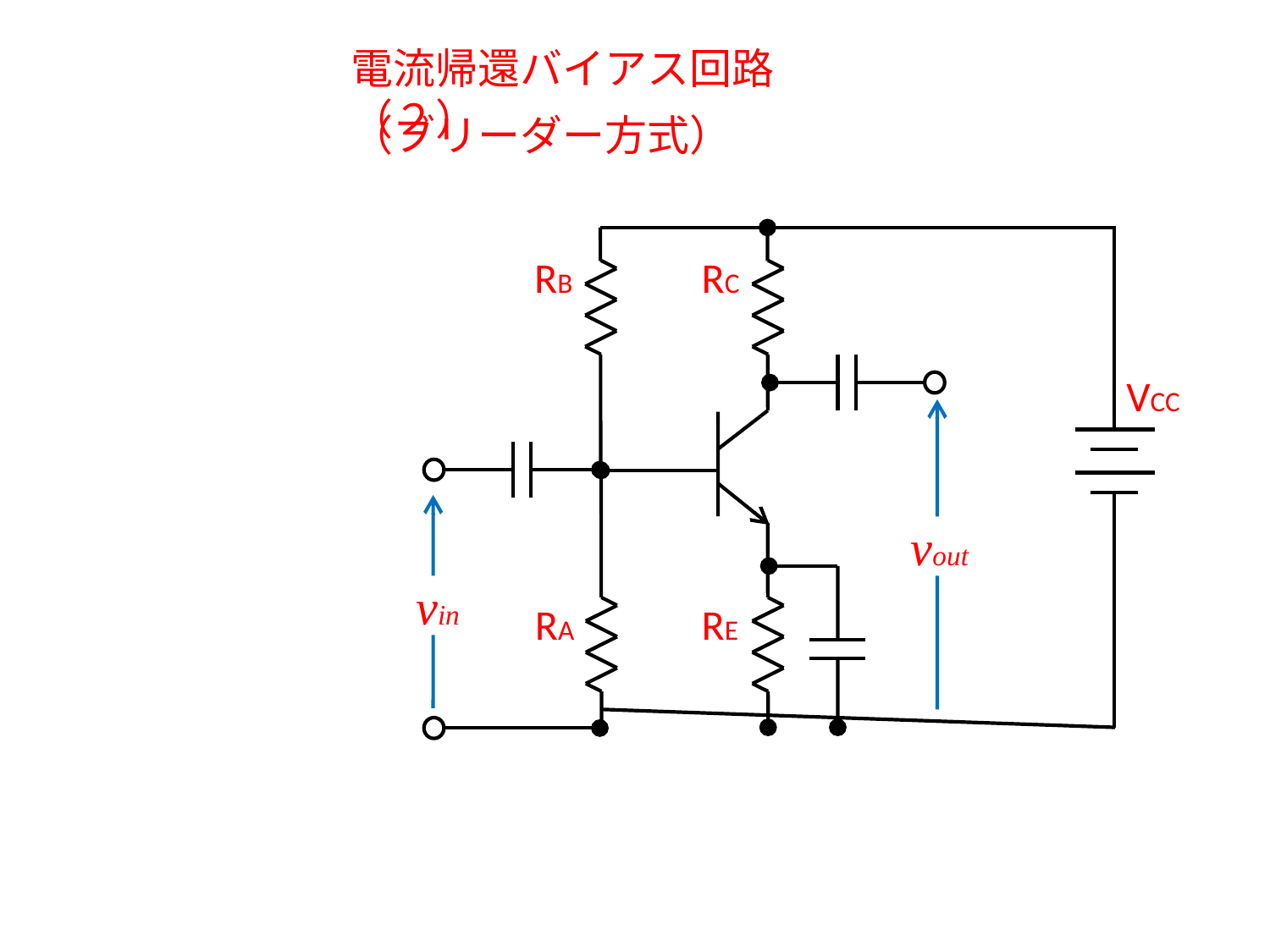

電流帰還バイアス回路（２）
（ブリーダー方式）

RB
RC

VCC

vout

vin
RA
RE